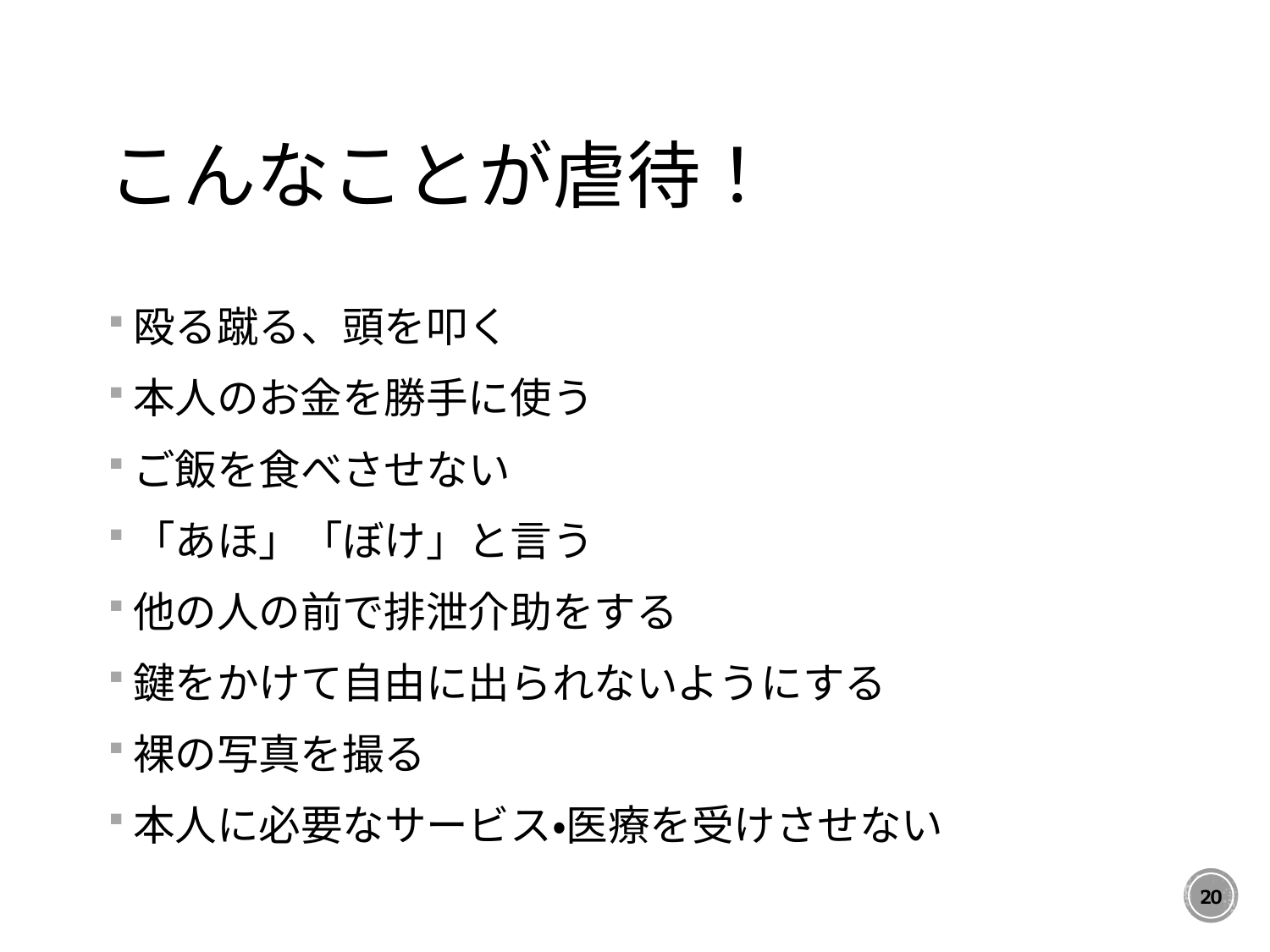

# こんなことが虐待！
殴る蹴る、頭を叩く
本人のお金を勝手に使う
ご飯を食べさせない
「あほ」「ぼけ」と言う
他の人の前で排泄介助をする
鍵をかけて自由に出られないようにする
裸の写真を撮る
本人に必要なサービス・医療を受けさせない

20